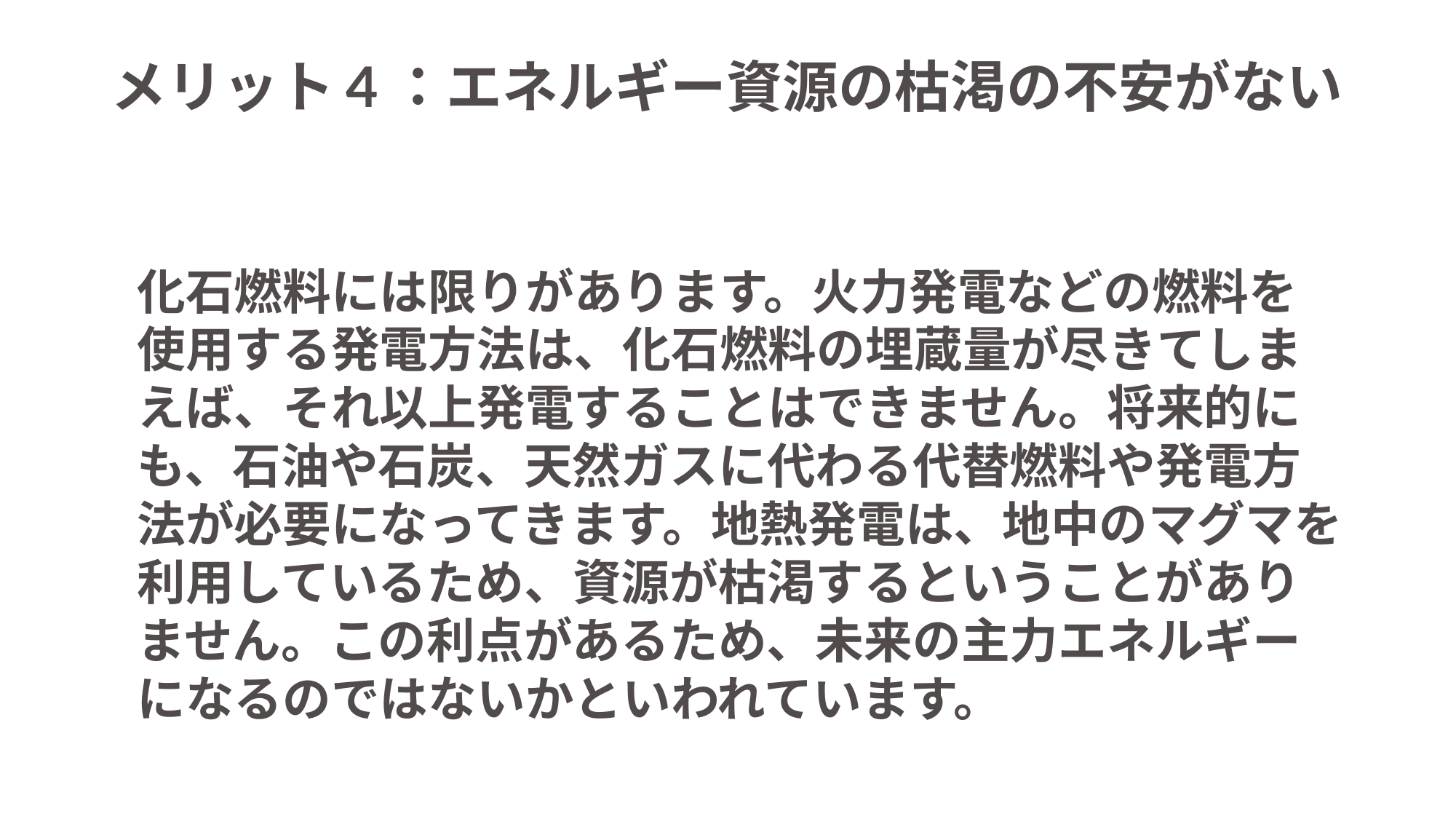

# メリット4：エネルギー資源の枯渇の不安がない

化石燃料には限りがあります。火力発電などの燃料を使用する発電方法は、化石燃料の埋蔵量が尽きてしまえば、それ以上発電することはできません。将来的にも、石油や石炭、天然ガスに代わる代替燃料や発電方法が必要になってきます。地熱発電は、地中のマグマを利用しているため、資源が枯渇するということがありません。この利点があるため、未来の主力エネルギーになるのではないかといわれています。